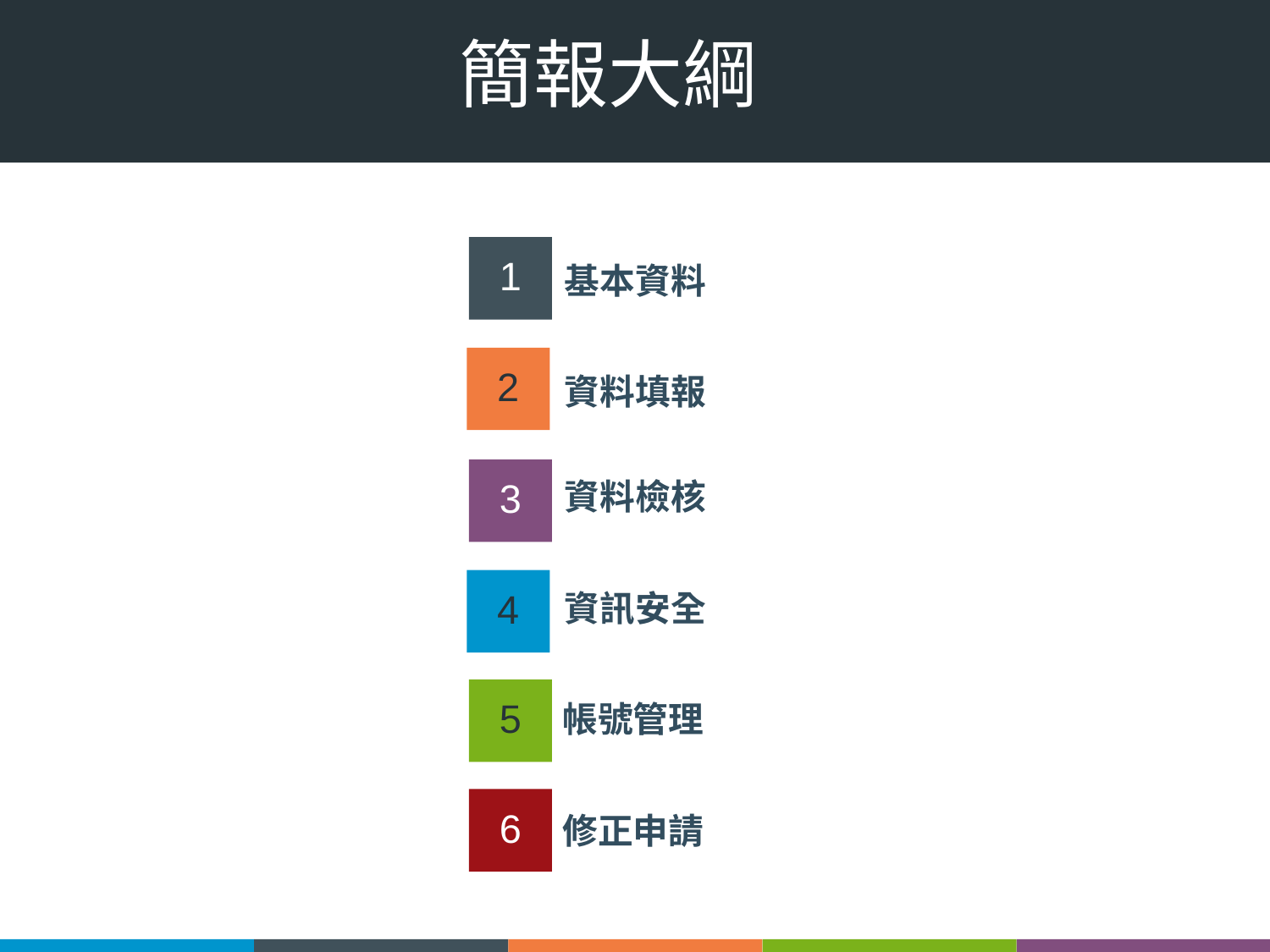

# 簡報大綱
1
基本資料
2
資料填報
3
資料檢核
4
資訊安全
5
帳號管理
6
修正申請